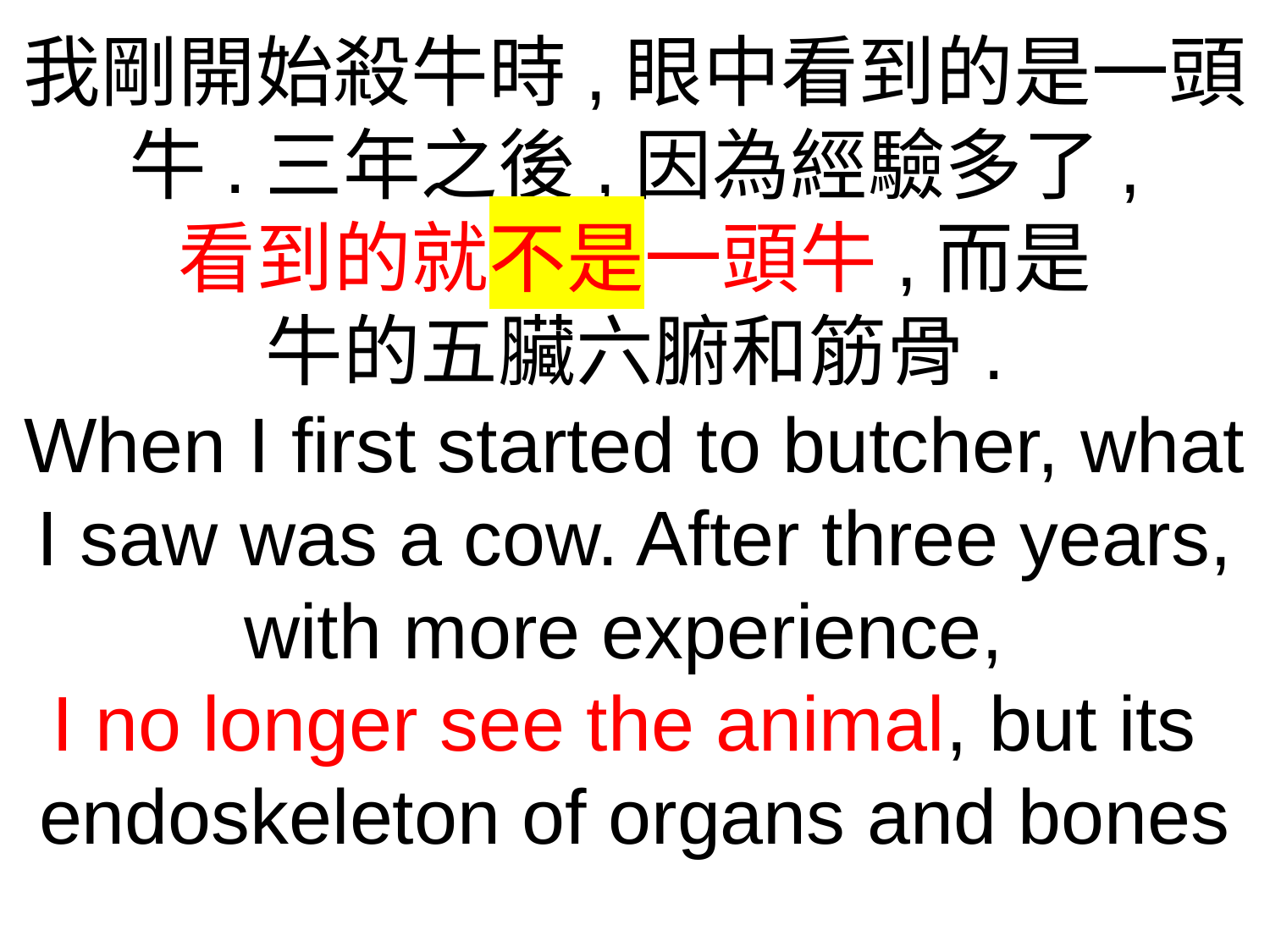

我剛開始殺牛時,眼中看到的是一頭牛.三年之後,因為經驗多了,
看到的就不是一頭牛,而是
牛的五臟六腑和筋骨.
When I first started to butcher, what I saw was a cow. After three years, with more experience,
I no longer see the animal, but its
endoskeleton of organs and bones